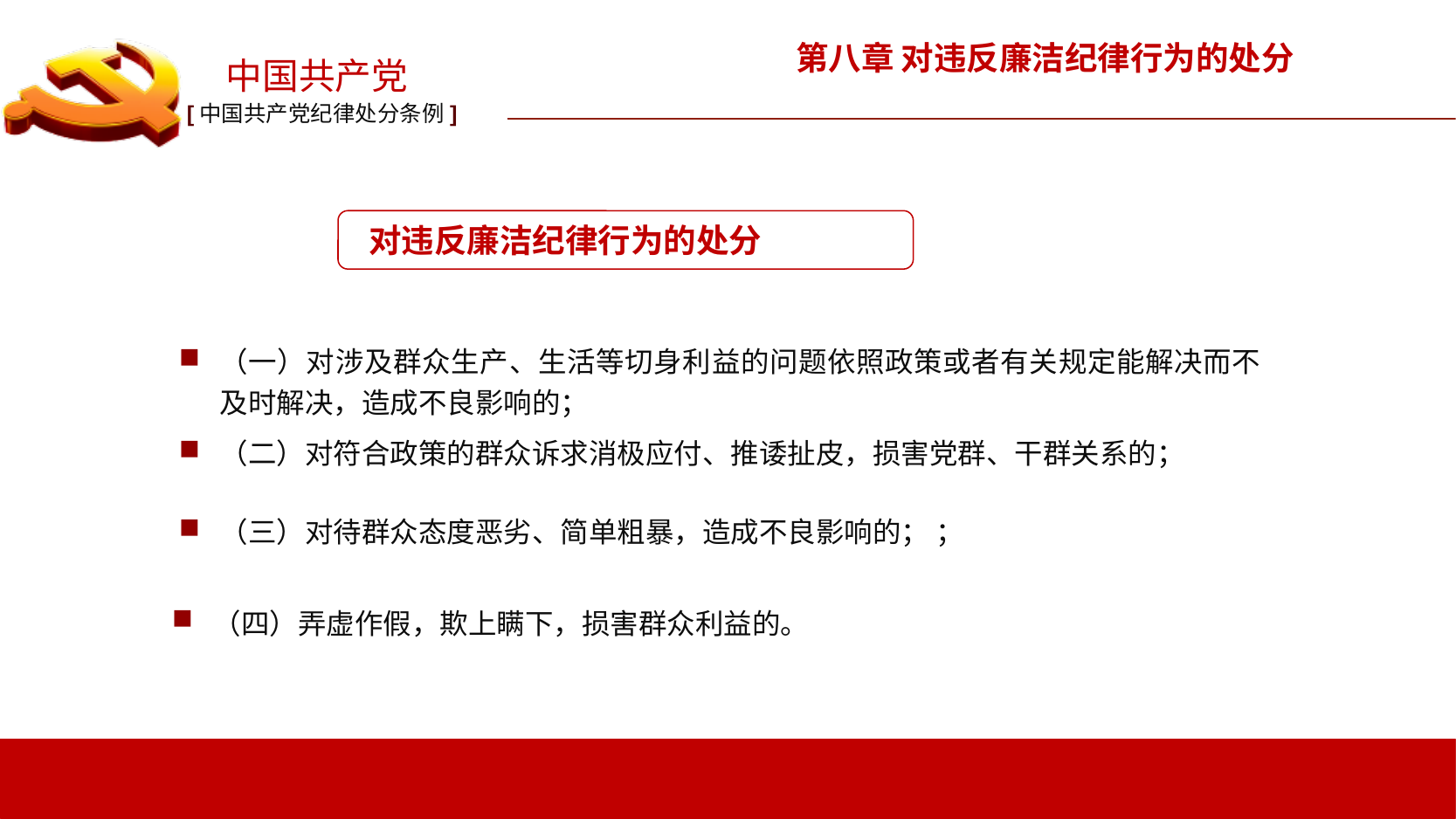

第八章 对违反廉洁纪律行为的处分
 对违反廉洁纪律行为的处分
（一）对涉及群众生产、生活等切身利益的问题依照政策或者有关规定能解决而不及时解决，造成不良影响的；
（二）对符合政策的群众诉求消极应付、推诿扯皮，损害党群、干群关系的；
（三）对待群众态度恶劣、简单粗暴，造成不良影响的； ；
（四）弄虚作假，欺上瞒下，损害群众利益的。